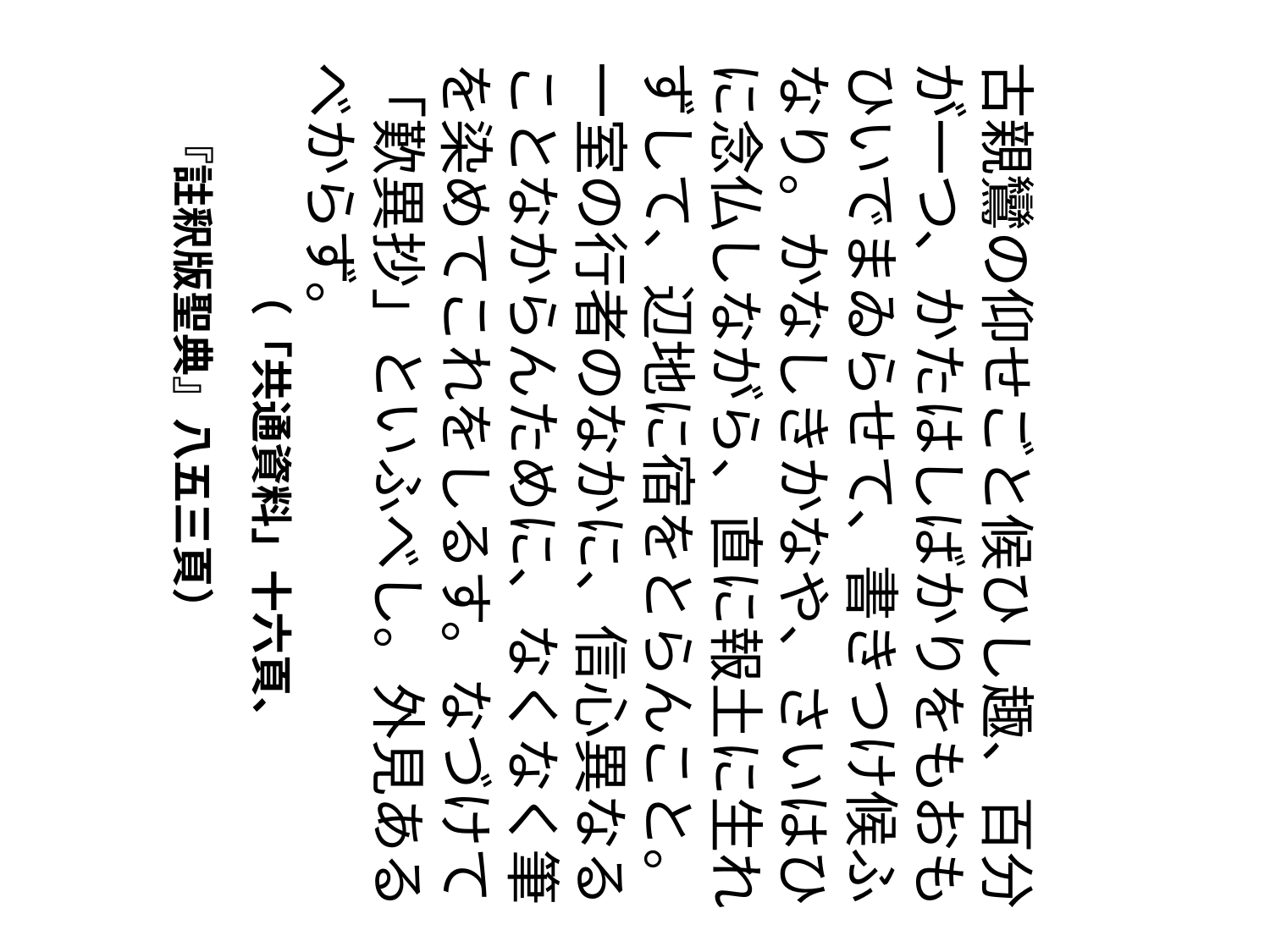

古親鸞の仰せごと候ひし趣、百分が一つ、かたはしばかりをもおもひいでまゐらせて、書きつけ候ふなり。かなしきかなや、さいはひに念仏しながら、直に報土に生れずして、辺地に宿をとらんこと。一室の行者のなかに、信心異なることなからんために、なくなく筆を染めてこれをしるす。なづけて「歎異抄」といふべし。外見あるべからず。
　　　　　（「共通資料」十六頁、
『註釈版聖典』八五三頁）